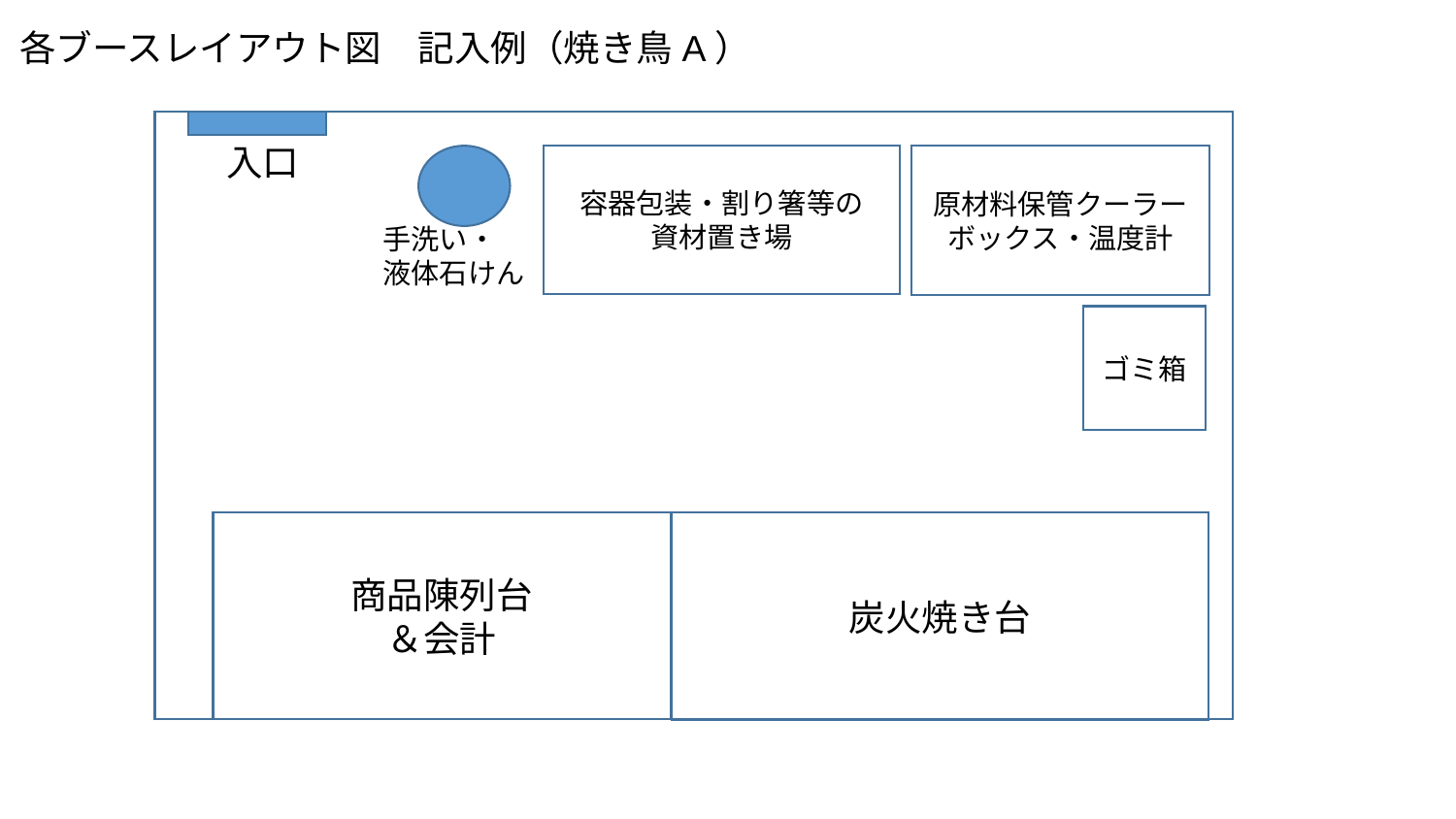

各ブースレイアウト図　記入例（焼き鳥A）

入口
容器包装・割り箸等の
資材置き場

原材料保管クーラーボックス・温度計
手洗い・
液体石けん
ゴミ箱
商品陳列台
＆会計
炭火焼き台